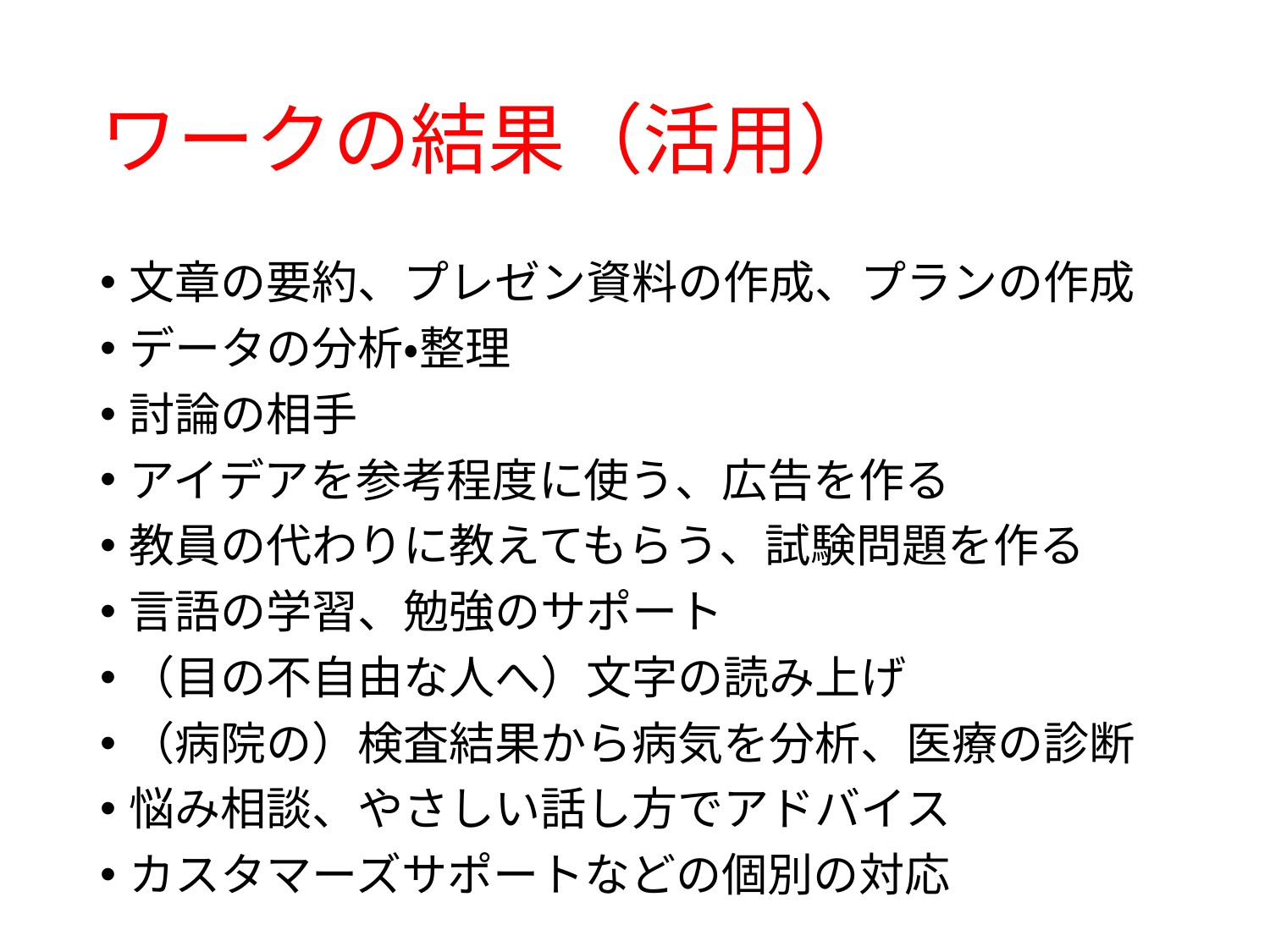

# ワークの結果（活用）
文章の要約、プレゼン資料の作成、プランの作成
データの分析・整理
討論の相手
アイデアを参考程度に使う、広告を作る
教員の代わりに教えてもらう、試験問題を作る
言語の学習、勉強のサポート
（目の不自由な人へ）文字の読み上げ
（病院の）検査結果から病気を分析、医療の診断
悩み相談、やさしい話し方でアドバイス
カスタマーズサポートなどの個別の対応